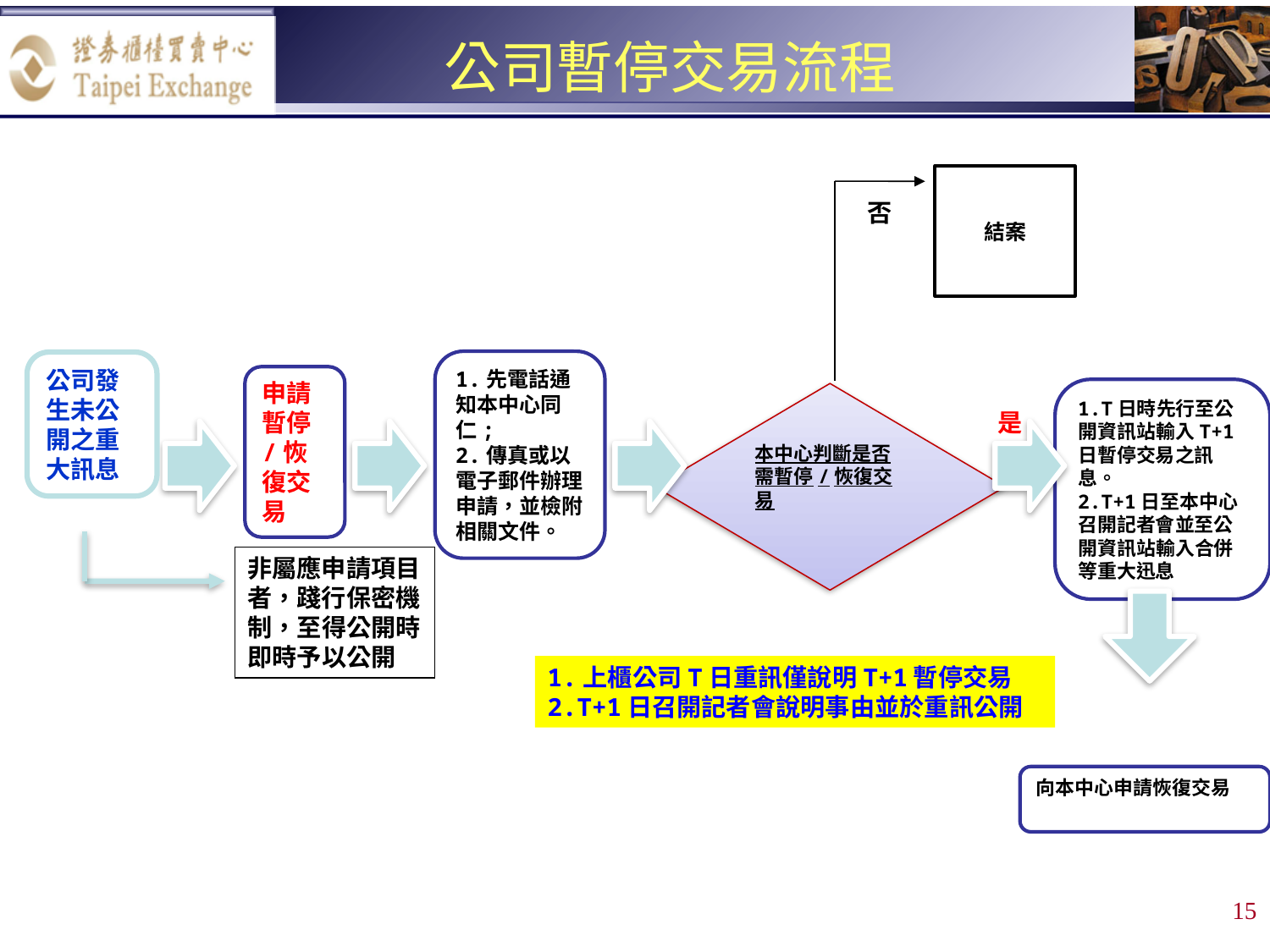

# 公司暫停交易流程
結案

否

公司發生未公開之重大訊息
1.先電話通知本中心同仁;
2.傳真或以電子郵件辦理申請，並檢附相關文件。
申請暫停/恢復交易
1.T日時先行至公開資訊站輸入T+1日暫停交易之訊息。
2.T+1日至本中心召開記者會並至公開資訊站輸入合併等重大迅息
是
本中心判斷是否需暫停/恢復交易

非屬應申請項目者，踐行保密機制，至得公開時即時予以公開

1.上櫃公司T日重訊僅說明T+1暫停交易
2.T+1日召開記者會說明事由並於重訊公開
向本中心申請恢復交易

15